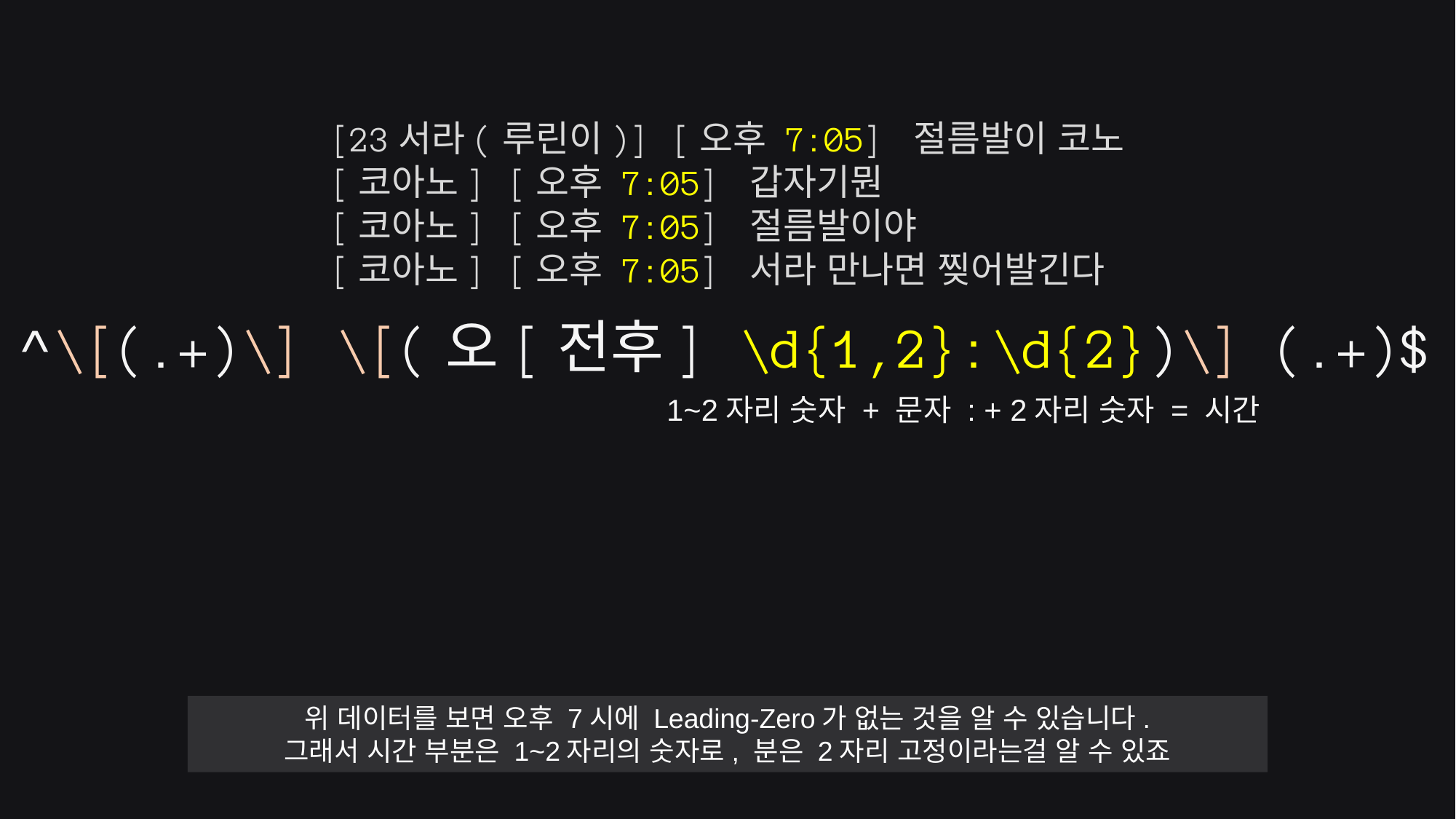

[23서라(루린이)] [오후 7:05] 절름발이 코노
[코아노] [오후 7:05] 갑자기뭔
[코아노] [오후 7:05] 절름발이야
[코아노] [오후 7:05] 서라 만나면 찢어발긴다
^\[(.+)\] \[(오[전후] \d{1,2}:\d{2})\] (.+)$
1~2자리 숫자 + 문자 : + 2자리 숫자 = 시간
위 데이터를 보면 오후 7시에 Leading-Zero가 없는 것을 알 수 있습니다.
그래서 시간 부분은 1~2자리의 숫자로, 분은 2자리 고정이라는걸 알 수 있죠